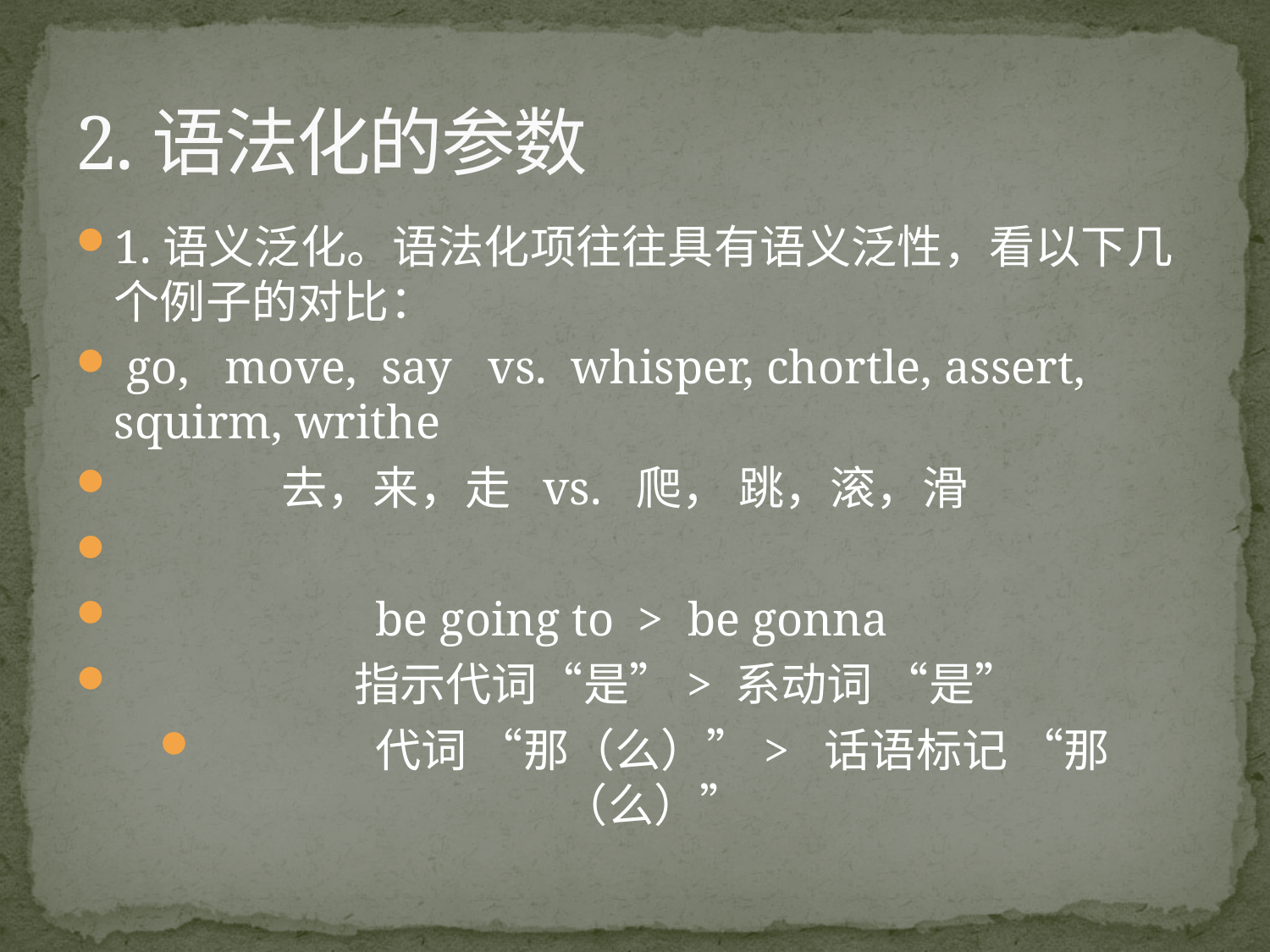

# 2.语法化的参数
1.语义泛化。语法化项往往具有语义泛性，看以下几个例子的对比：
 go,   move,  say   vs.  whisper, chortle, assert, squirm, writhe
               去，来，走  vs.  爬， 跳，滚，滑

                      be going to  >  be gonna
                      指示代词“是”> 系动词 “是”
                代词 “那（么）”>  话语标记 “那（么）”